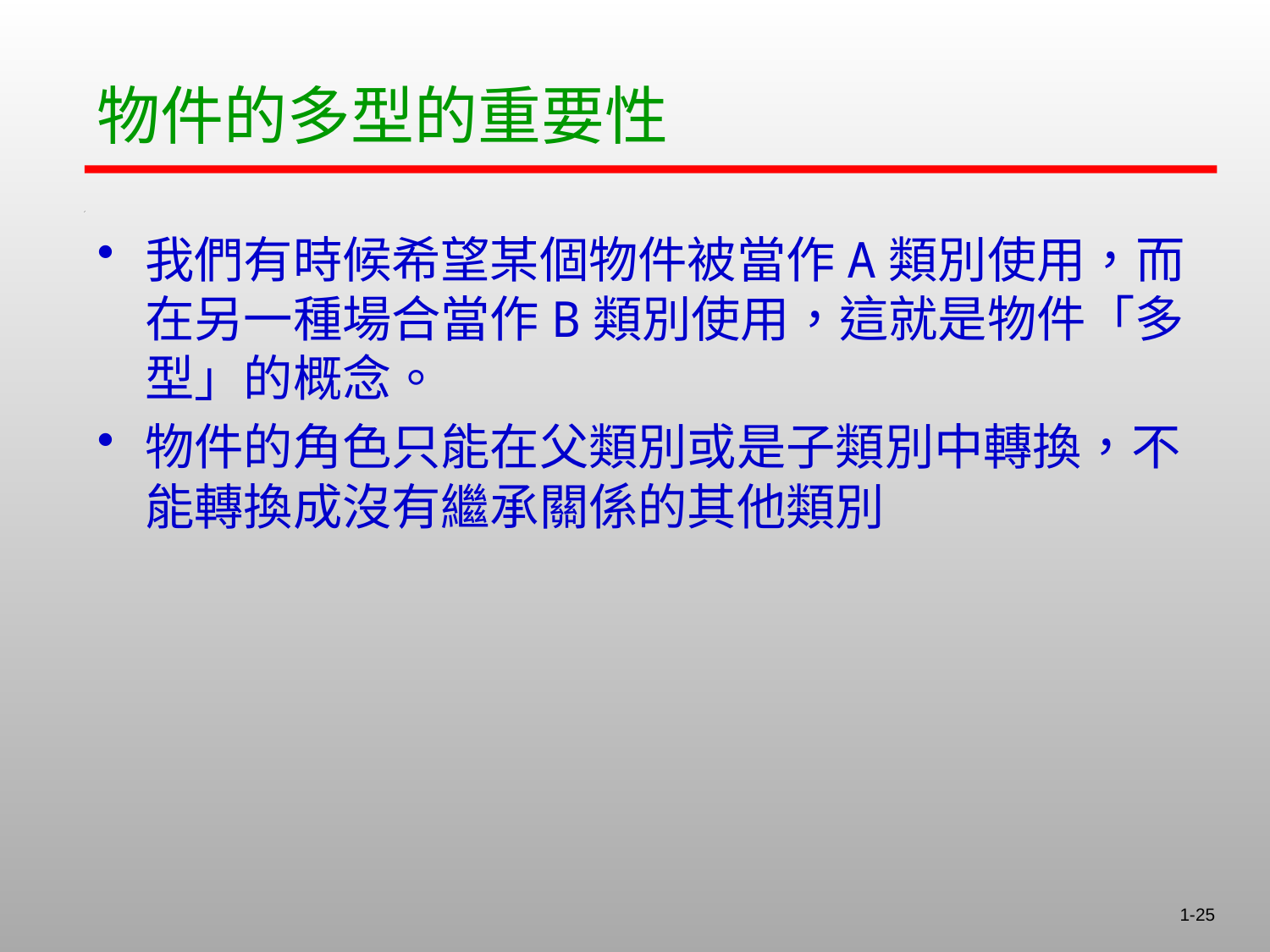

我們有時候希望某個物件被當作A類別使用，而在另一種場合當作B類別使用，這就是物件「多型」的概念。
物件的角色只能在父類別或是子類別中轉換，不能轉換成沒有繼承關係的其他類別
物件的多型的重要性
1-25